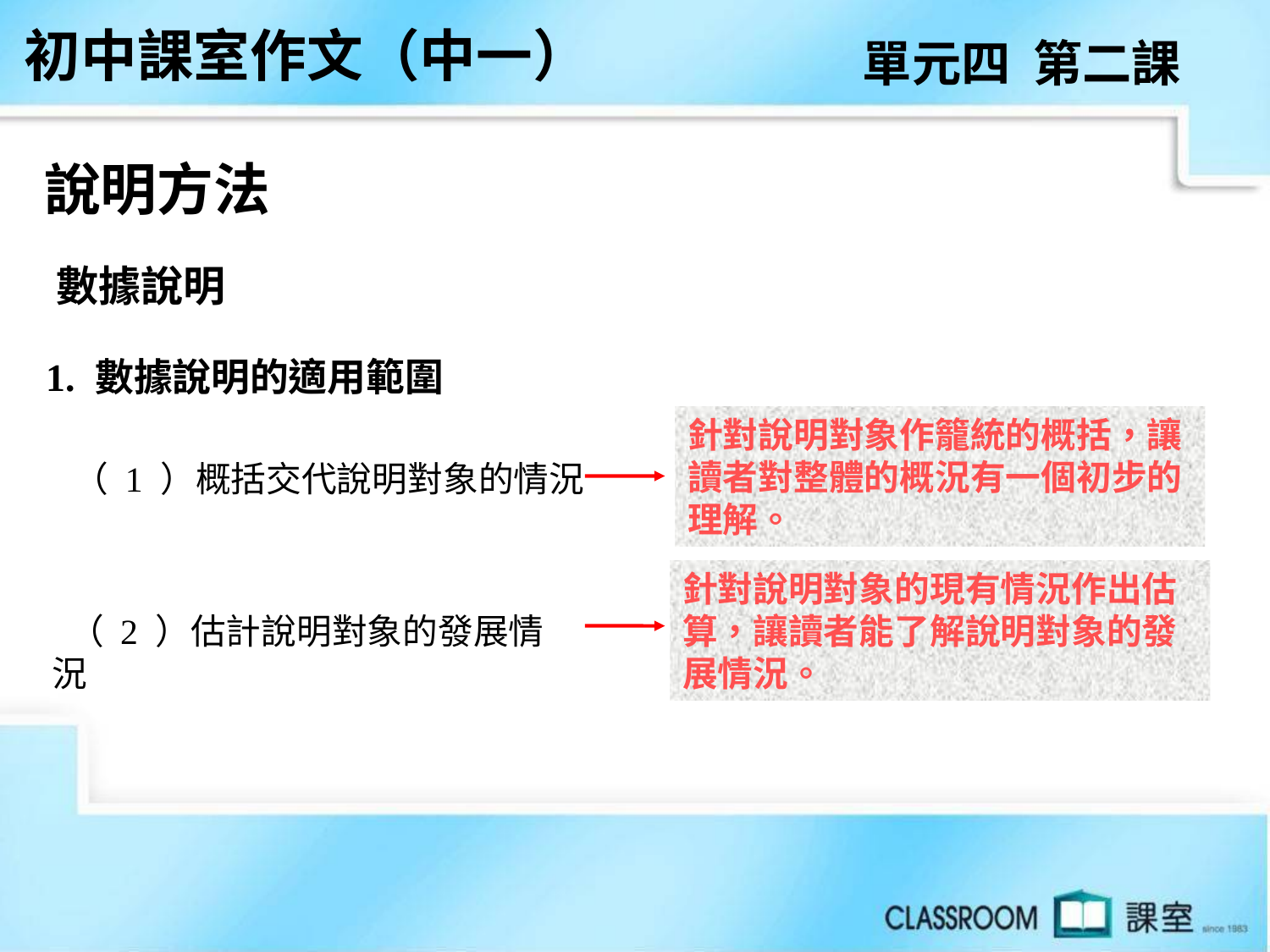

初中課室作文（中一）
單元四  第二課
說明方法
 數據說明
 1. 數據說明的適用範圍
針對說明對象作籠統的概括，讓讀者對整體的概況有一個初步的理解。
 （ 1 ）概括交代說明對象的情況

針對說明對象的現有情況作出估算，讓讀者能了解說明對象的發展情況。
 （ 2 ）估計說明對象的發展情況